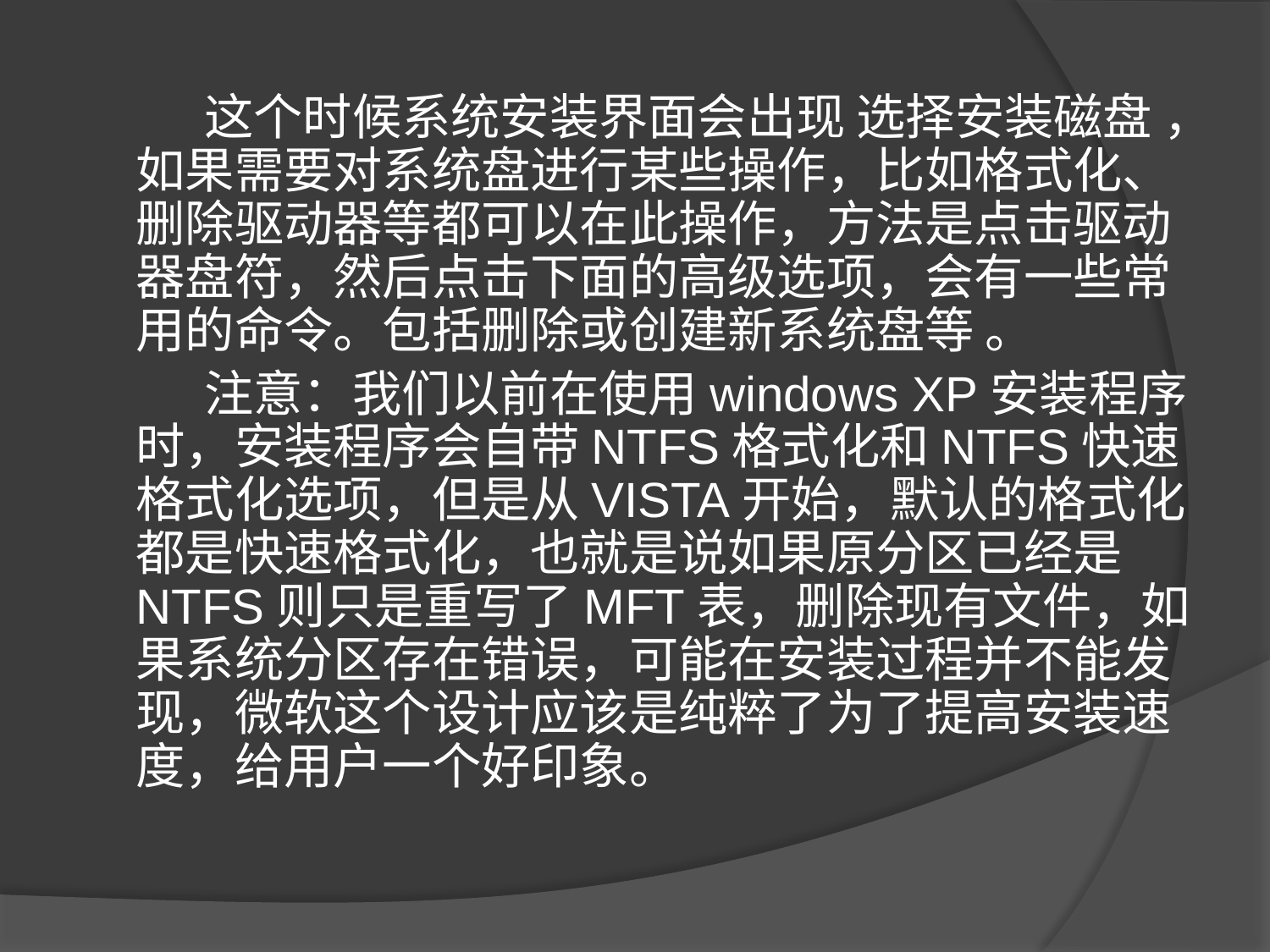

这个时候系统安装界面会出现 选择安装磁盘 ，如果需要对系统盘进行某些操作，比如格式化、删除驱动器等都可以在此操作，方法是点击驱动器盘符，然后点击下面的高级选项，会有一些常用的命令。包括删除或创建新系统盘等 。
          注意：我们以前在使用windows XP安装程序时，安装程序会自带NTFS格式化和NTFS快速格式化选项，但是从VISTA开始，默认的格式化都是快速格式化，也就是说如果原分区已经是NTFS则只是重写了MFT表，删除现有文件，如果系统分区存在错误，可能在安装过程并不能发现，微软这个设计应该是纯粹了为了提高安装速度，给用户一个好印象。